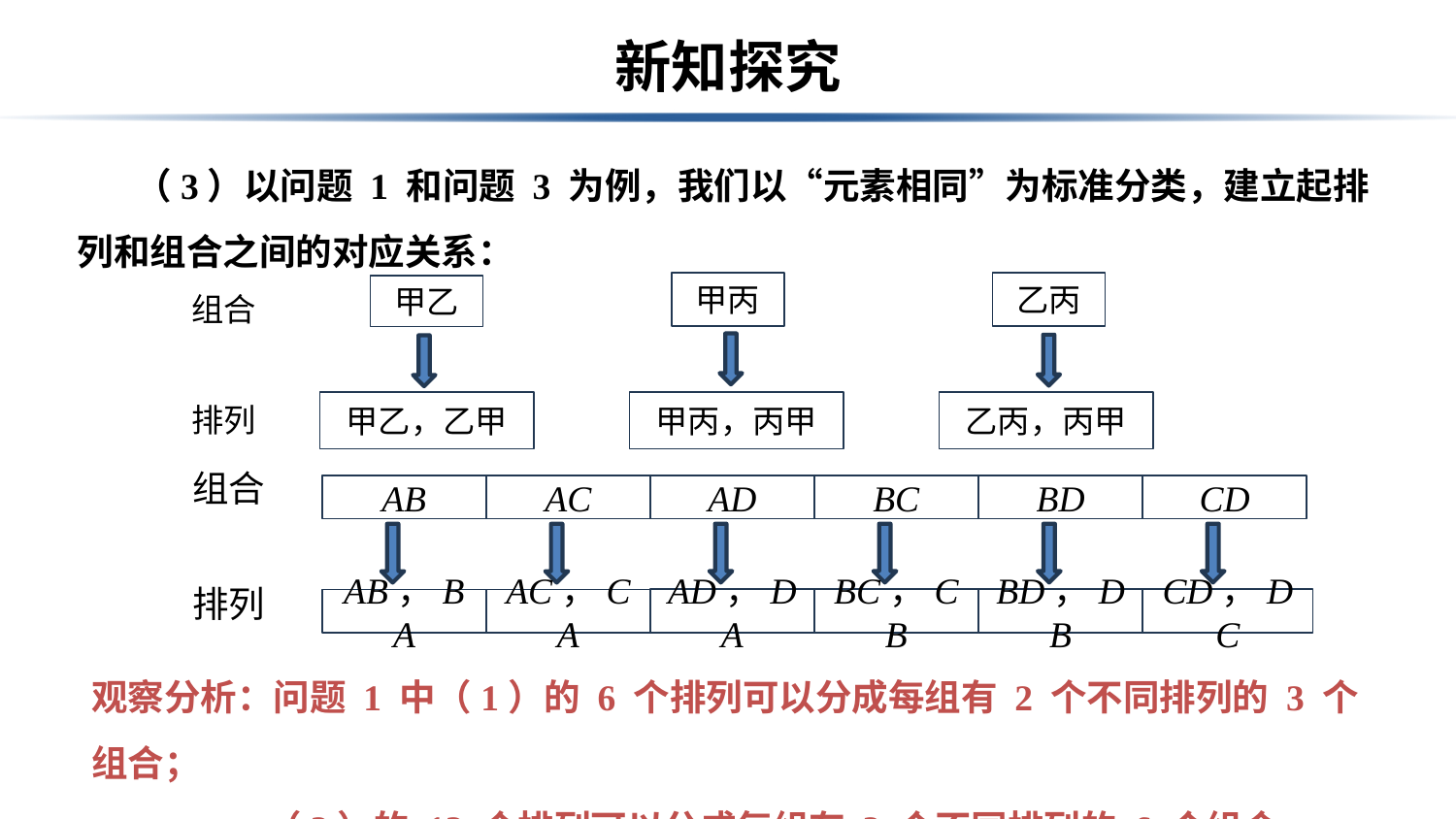

# 新知探究
      （3）以问题 1 和问题 3 为例，我们以“元素相同”为标准分类，建立起排列和组合之间的对应关系：
乙丙
甲丙
甲乙
组合

甲乙，乙甲
甲丙，丙甲
乙丙，丙甲
排列
组合
AD
BC
BD
CD
AB
AC

排列
AD，DA
BC，CB
BD，DB
CD，DC
AB，BA
AC，CA
观察分析：问题 1 中（1）的 6 个排列可以分成每组有 2 个不同排列的 3 个组合；
                    （2）的 12 个排列可以分成每组有 2 个不同排列的 6 个组合.